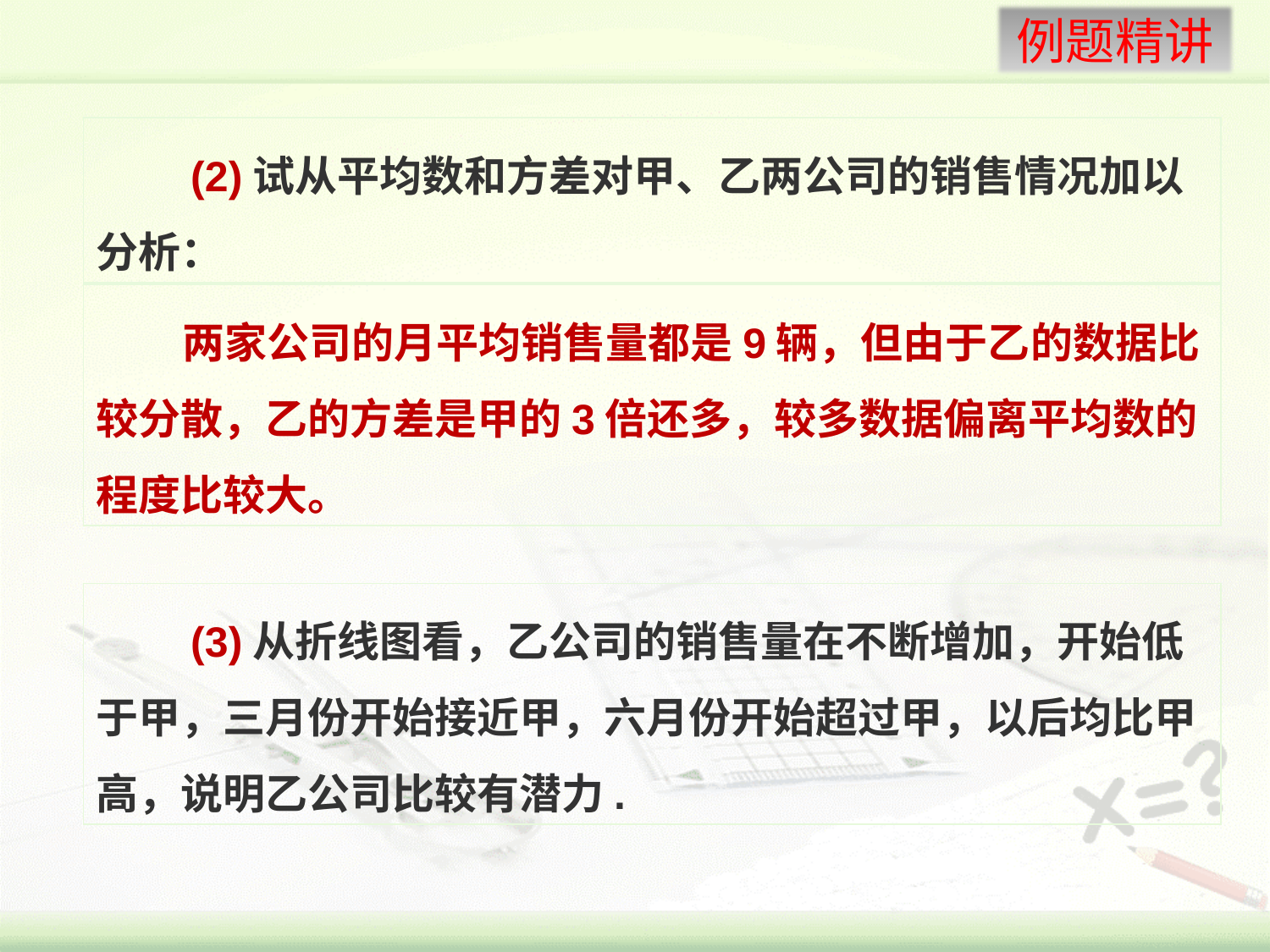

(2)试从平均数和方差对甲、乙两公司的销售情况加以分析：
        两家公司的月平均销售量都是9辆，但由于乙的数据比较分散，乙的方差是甲的3倍还多，较多数据偏离平均数的程度比较大。
        (3)从折线图看，乙公司的销售量在不断增加，开始低于甲，三月份开始接近甲，六月份开始超过甲，以后均比甲高，说明乙公司比较有潜力.